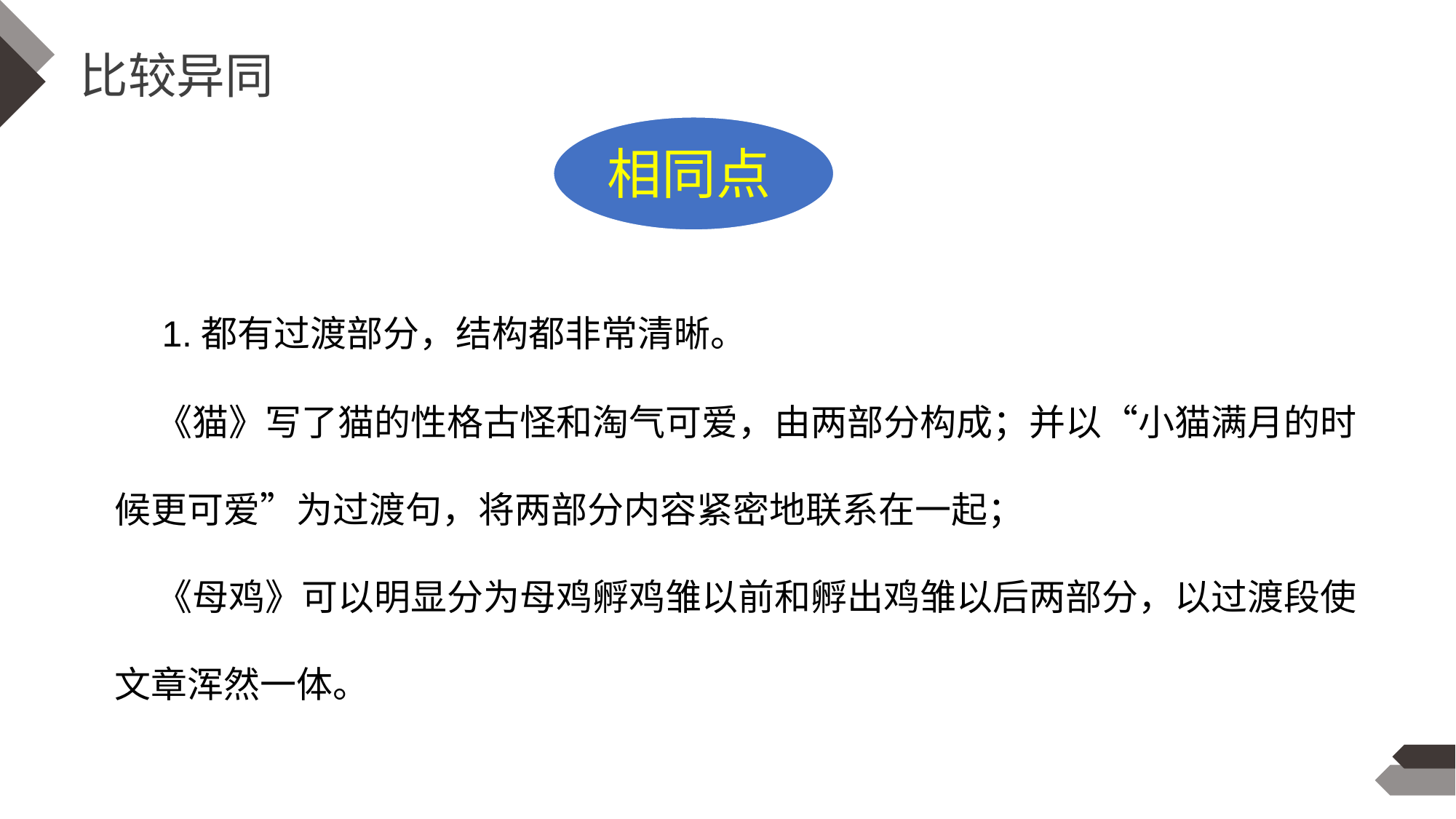

比较异同

相同点
    1.都有过渡部分，结构都非常清晰。
    《猫》写了猫的性格古怪和淘气可爱，由两部分构成；并以“小猫满月的时候更可爱”为过渡句，将两部分内容紧密地联系在一起；
    《母鸡》可以明显分为母鸡孵鸡雏以前和孵出鸡雏以后两部分，以过渡段使文章浑然一体。